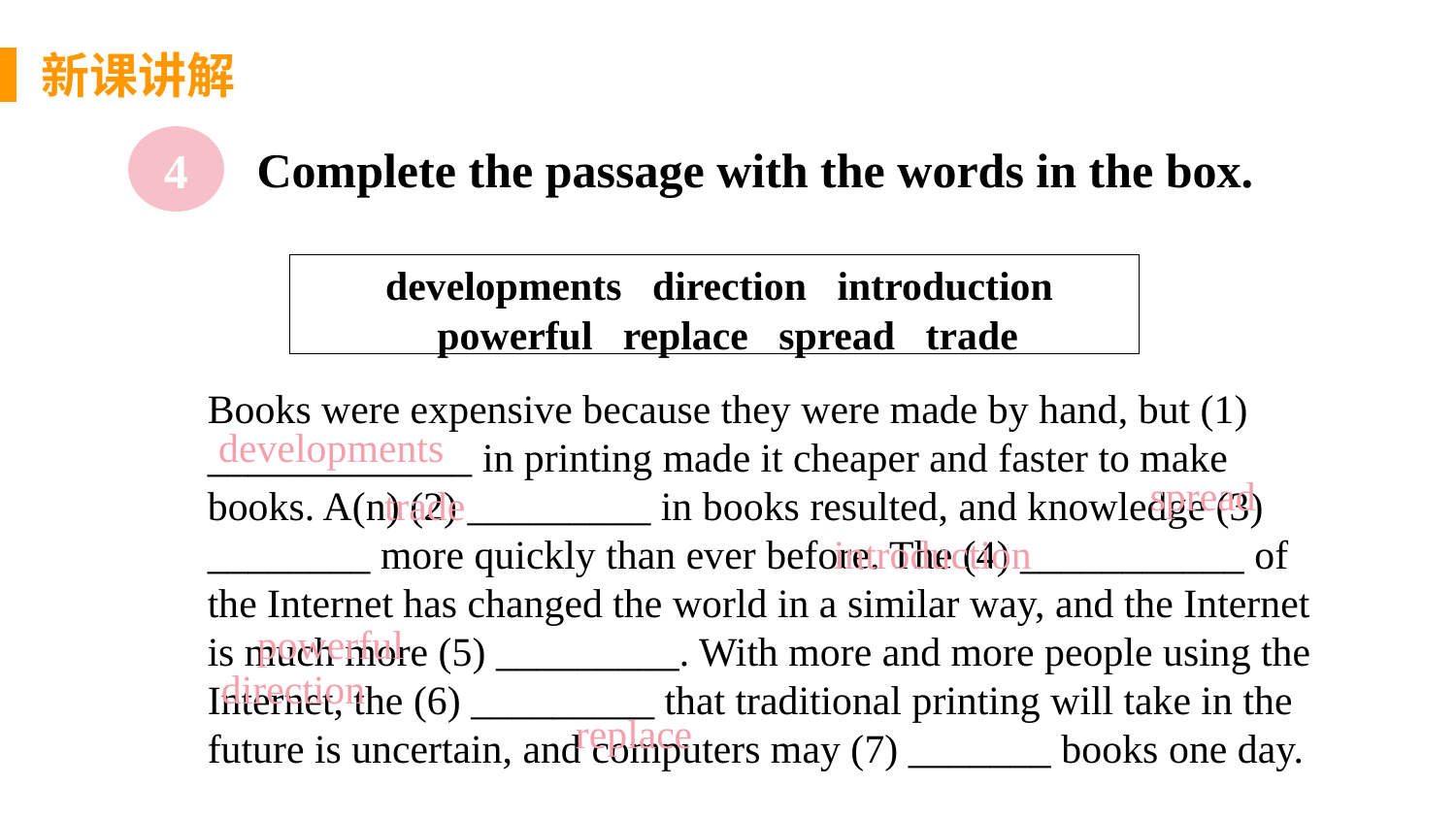

新课讲解

4
Complete the passage with the words in the box.
   developments   direction   introduction   powerful   replace   spread   trade
    Books were expensive because they were made by hand, but (1) _____________ in printing made it cheaper and faster to make books. A(n) (2) _________ in books resulted, and knowledge (3) ________ more quickly than ever before. The (4) ___________ of the Internet has changed the world in a similar way, and the Internet is much more (5) _________. With more and more people using the Internet, the (6) _________ that traditional printing will take in the future is uncertain, and computers may (7) _______ books one day.

developments
spread
trade
introduction
powerful
direction
replace